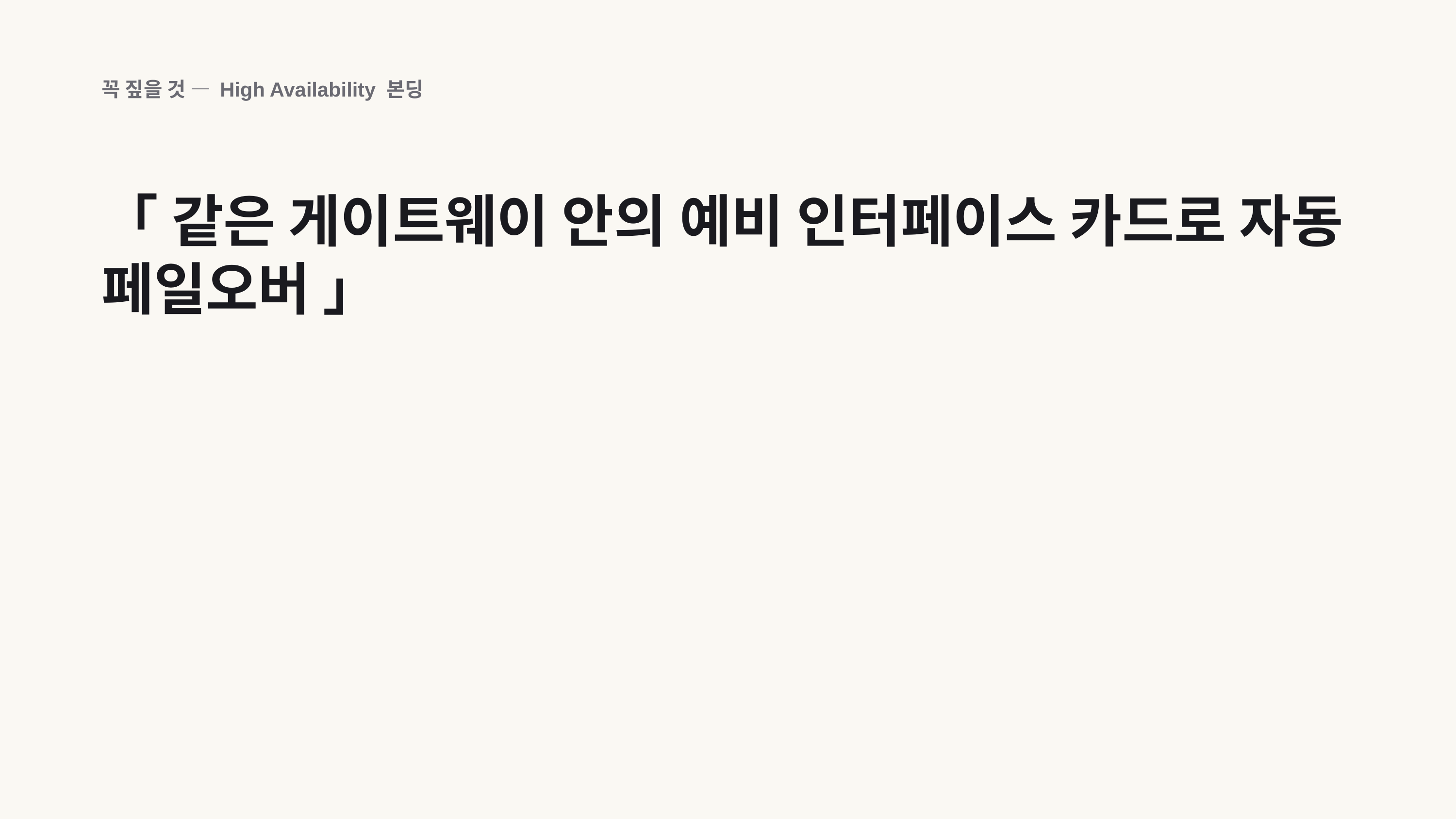

꼭 짚을 것 — High Availability 본딩
「 같은 게이트웨이 안의 예비 인터페이스 카드로 자동 페일오버 」